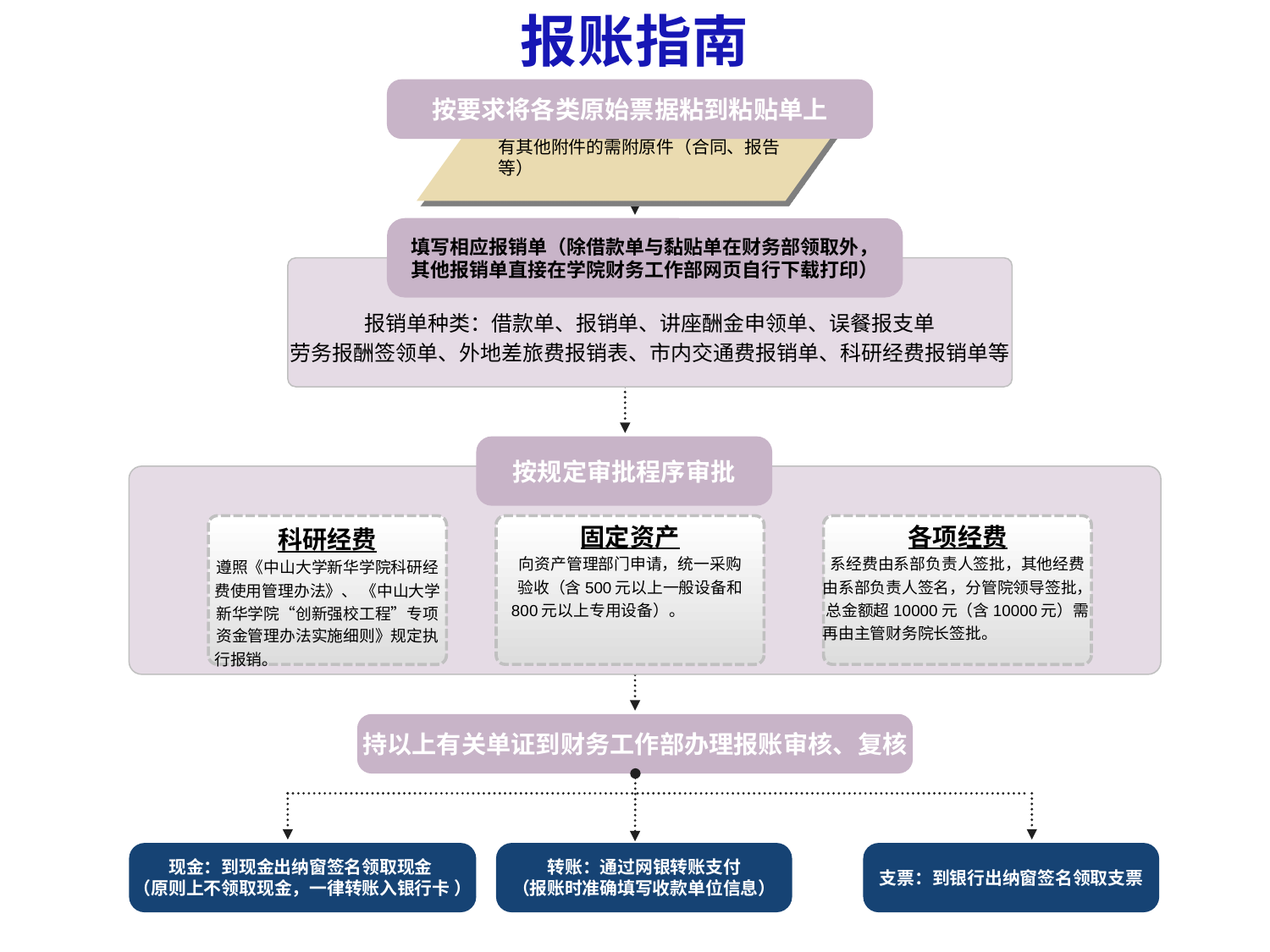

报账指南
按要求将各类原始票据粘到粘贴单上

有其他附件的需附原件（合同、报告等）

填写相应报销单（除借款单与黏贴单在财务部领取外，
其他报销单直接在学院财务工作部网页自行下载打印）

报销单种类：借款单、报销单、讲座酬金申领单、误餐报支单
劳务报酬签领单、外地差旅费报销表、市内交通费报销单、科研经费报销单等

按规定审批程序审批

科研经费
遵照《中山大学新华学院科研经
费使用管理办法》、 《中山大学
新华学院“创新强校工程”专项
资金管理办法实施细则》规定执
行报销。

固定资产
向资产管理部门申请，统一采购
验收（含500元以上一般设备和
800元以上专用设备）。

各项经费
系经费由系部负责人签批，其他经费
由系部负责人签名，分管院领导签批，
总金额超10000元（含10000元）需
再由主管财务院长签批。

持以上有关单证到财务工作部办理报账审核、复核

现金：到现金出纳窗签名领取现金
（原则上不领取现金，一律转账入银行卡 ）
转账：通过网银转账支付
（报账时准确填写收款单位信息）
支票：到银行出纳窗签名领取支票